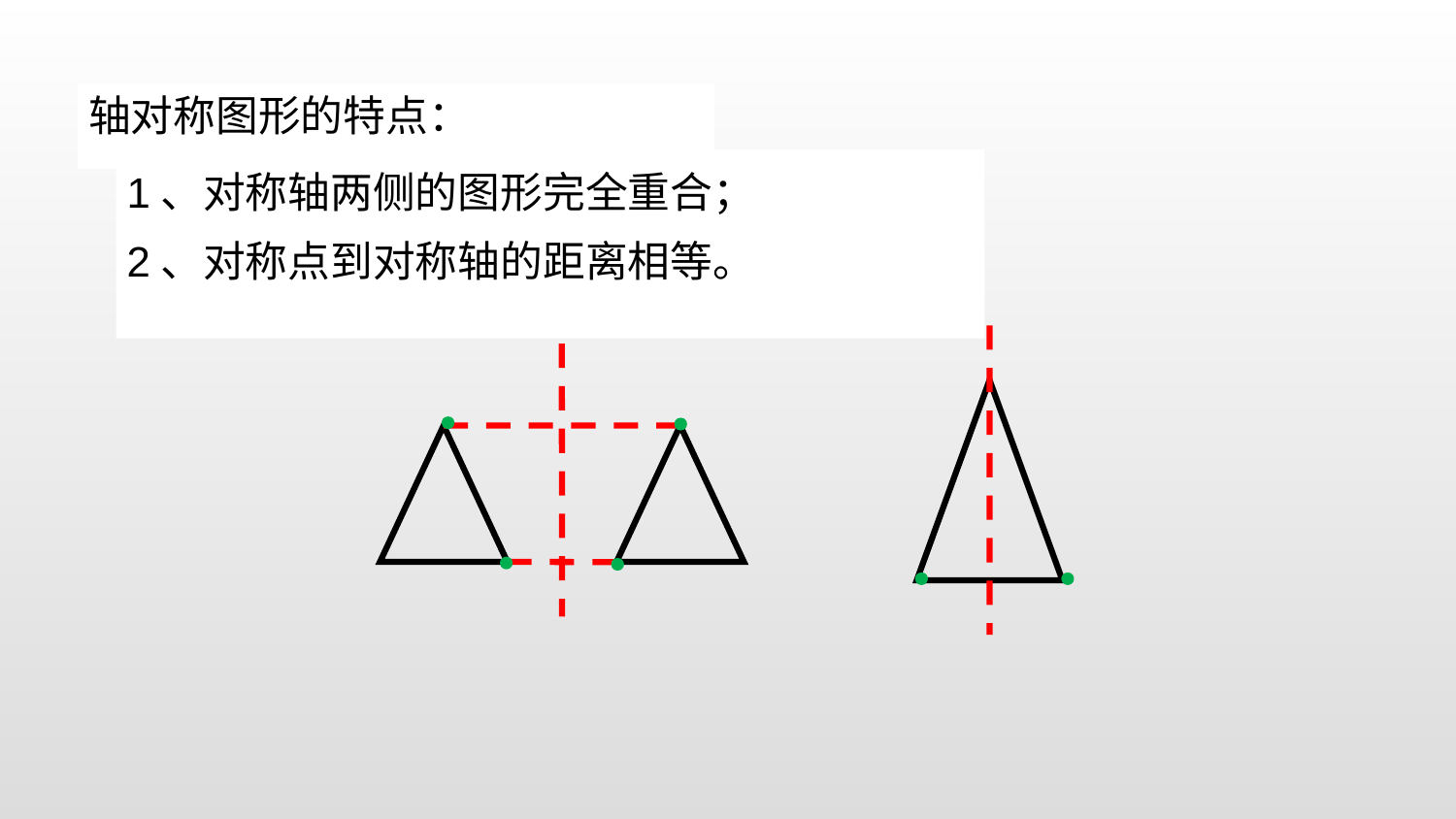

轴对称图形的特点：
1、对称轴两侧的图形完全重合；
2、对称点到对称轴的距离相等。